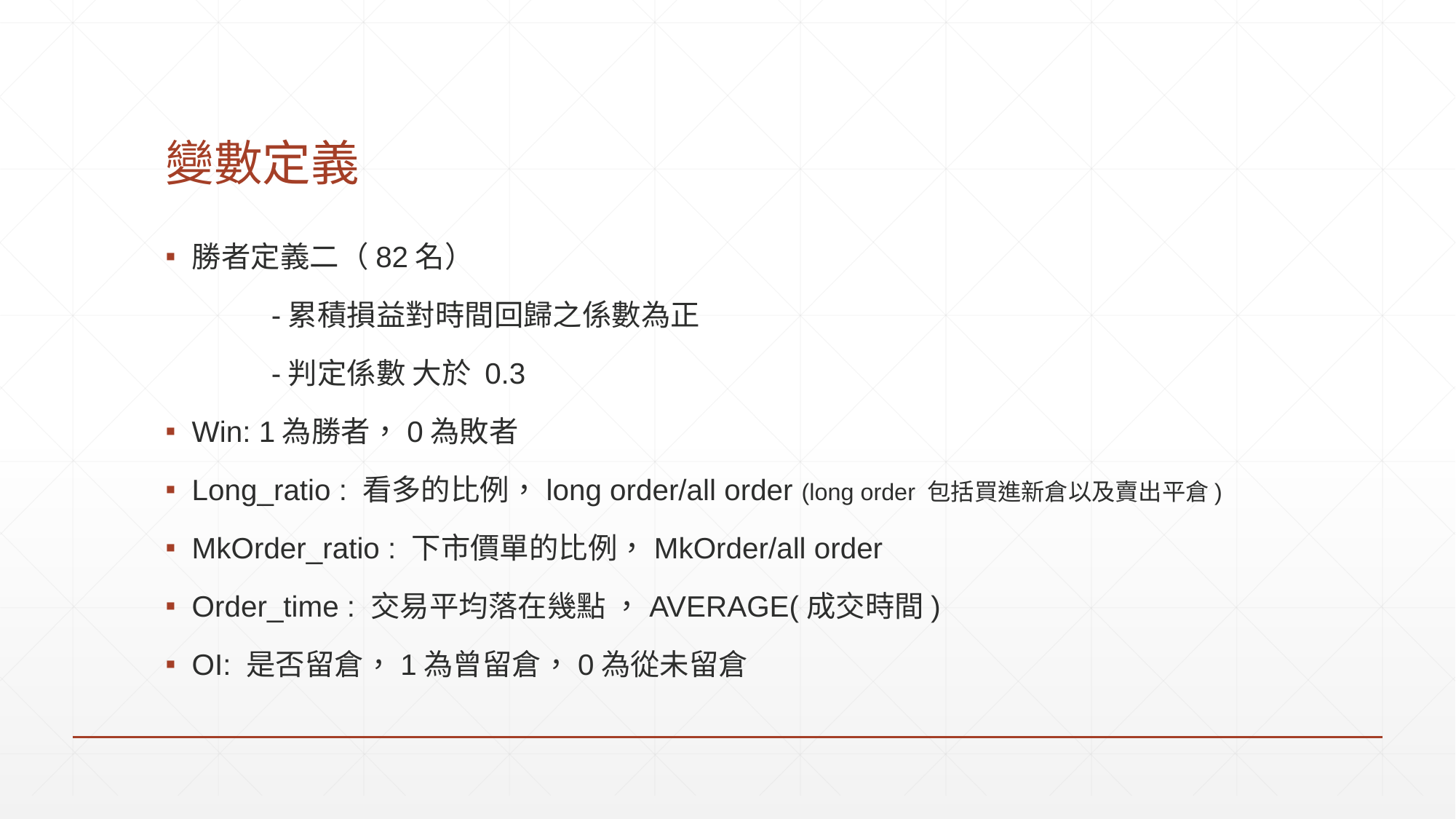

# 變數定義
勝者定義⼆（82名）
	-累積損益對時間回歸之係數為正
	-判定係數 ⼤於 0.3
Win: 1為勝者，0為敗者
Long_ratio : 看多的比例，long order/all order (long order 包括買進新倉以及賣出平倉)
MkOrder_ratio : 下市價單的比例，MkOrder/all order
Order_time : 交易平均落在幾點 ，AVERAGE(成交時間)
OI: 是否留倉，1為曾留倉，0為從未留倉